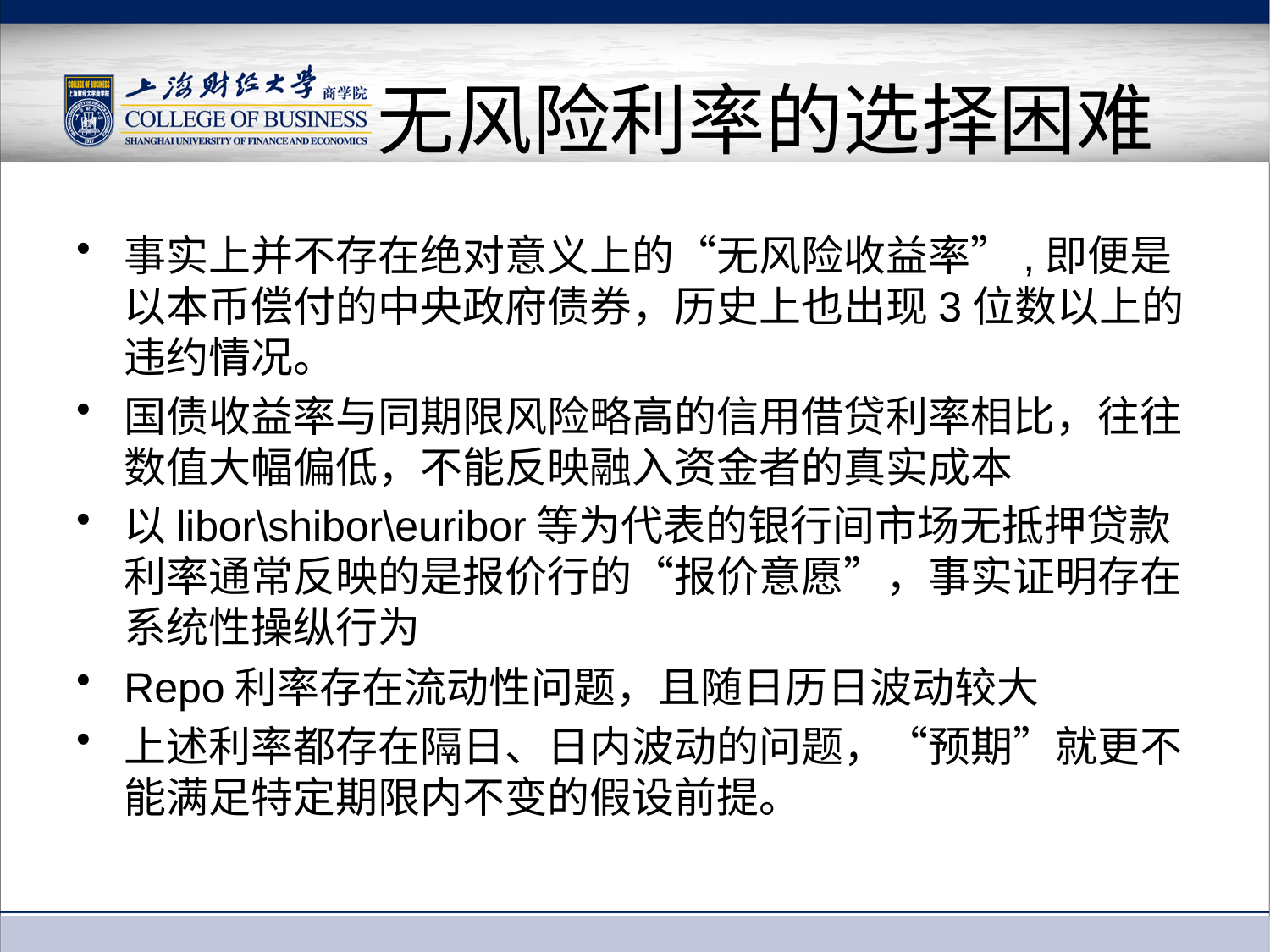

# 无风险利率的选择困难
事实上并不存在绝对意义上的“无风险收益率”,即便是以本币偿付的中央政府债券，历史上也出现3位数以上的违约情况。
国债收益率与同期限风险略高的信用借贷利率相比，往往数值大幅偏低，不能反映融入资金者的真实成本
以libor\shibor\euribor等为代表的银行间市场无抵押贷款利率通常反映的是报价行的“报价意愿”，事实证明存在系统性操纵行为
Repo利率存在流动性问题，且随日历日波动较大
上述利率都存在隔日、日内波动的问题，“预期”就更不能满足特定期限内不变的假设前提。